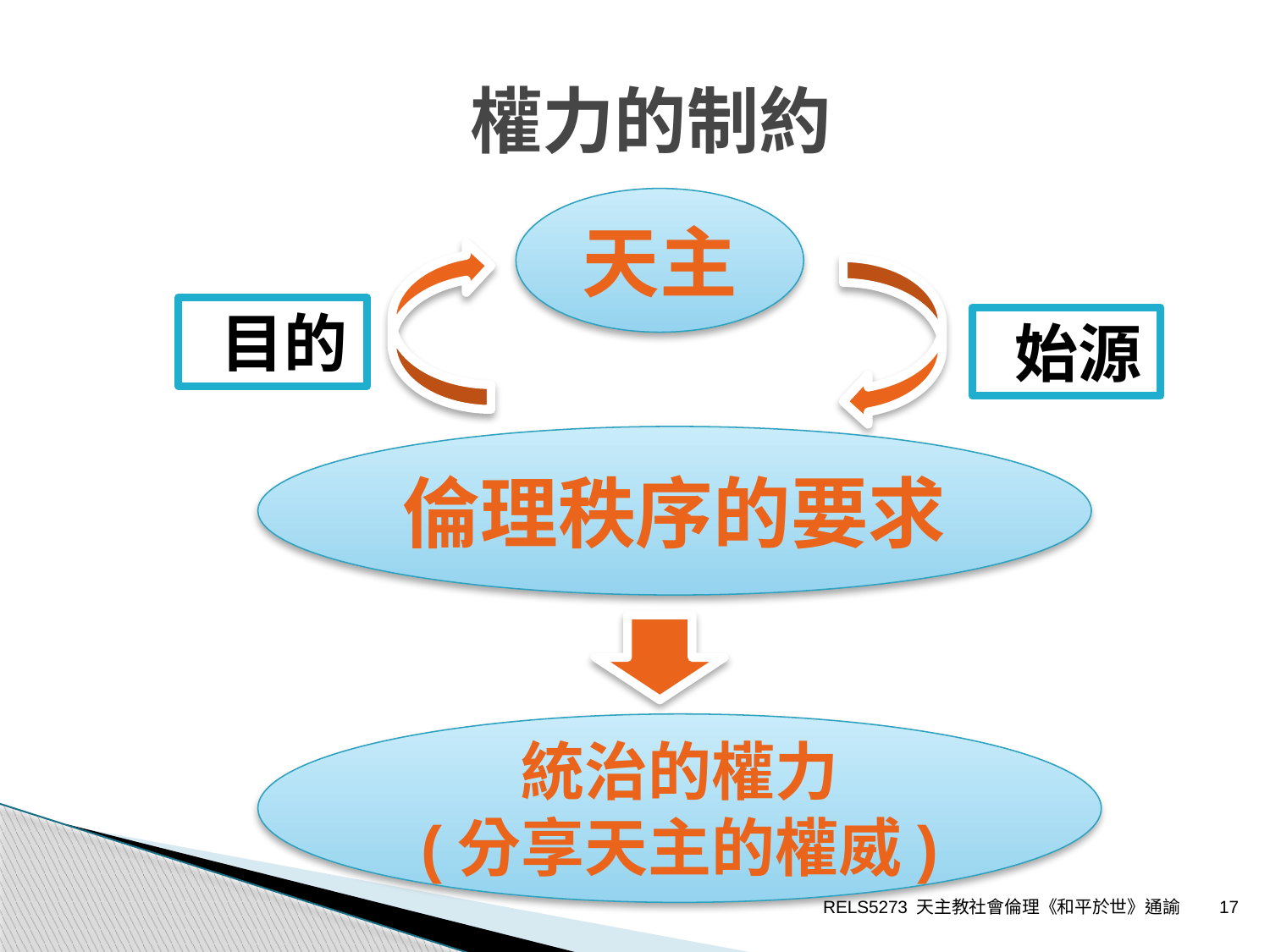

# 權力的制約
天主

 目的
 始源
倫理秩序的要求

統治的權力
(分享天主的權威)
RELS5273 天主教社會倫理《和平於世》通諭
17